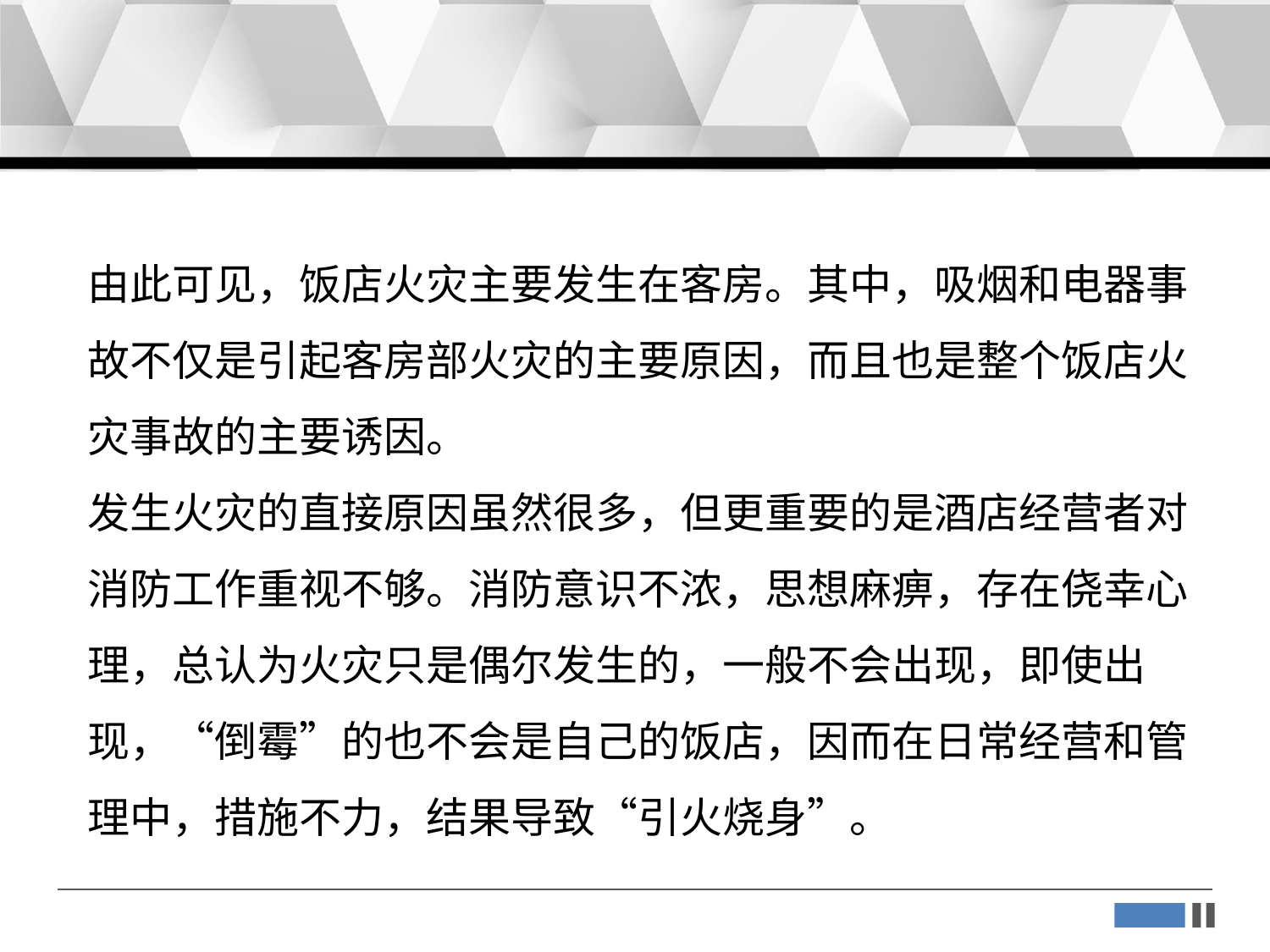

由此可见，饭店火灾主要发生在客房。其中，吸烟和电器事故不仅是引起客房部火灾的主要原因，而且也是整个饭店火灾事故的主要诱因。
发生火灾的直接原因虽然很多，但更重要的是酒店经营者对消防工作重视不够。消防意识不浓，思想麻痹，存在侥幸心理，总认为火灾只是偶尔发生的，一般不会出现，即使出现，“倒霉”的也不会是自己的饭店，因而在日常经营和管理中，措施不力，结果导致“引火烧身”。